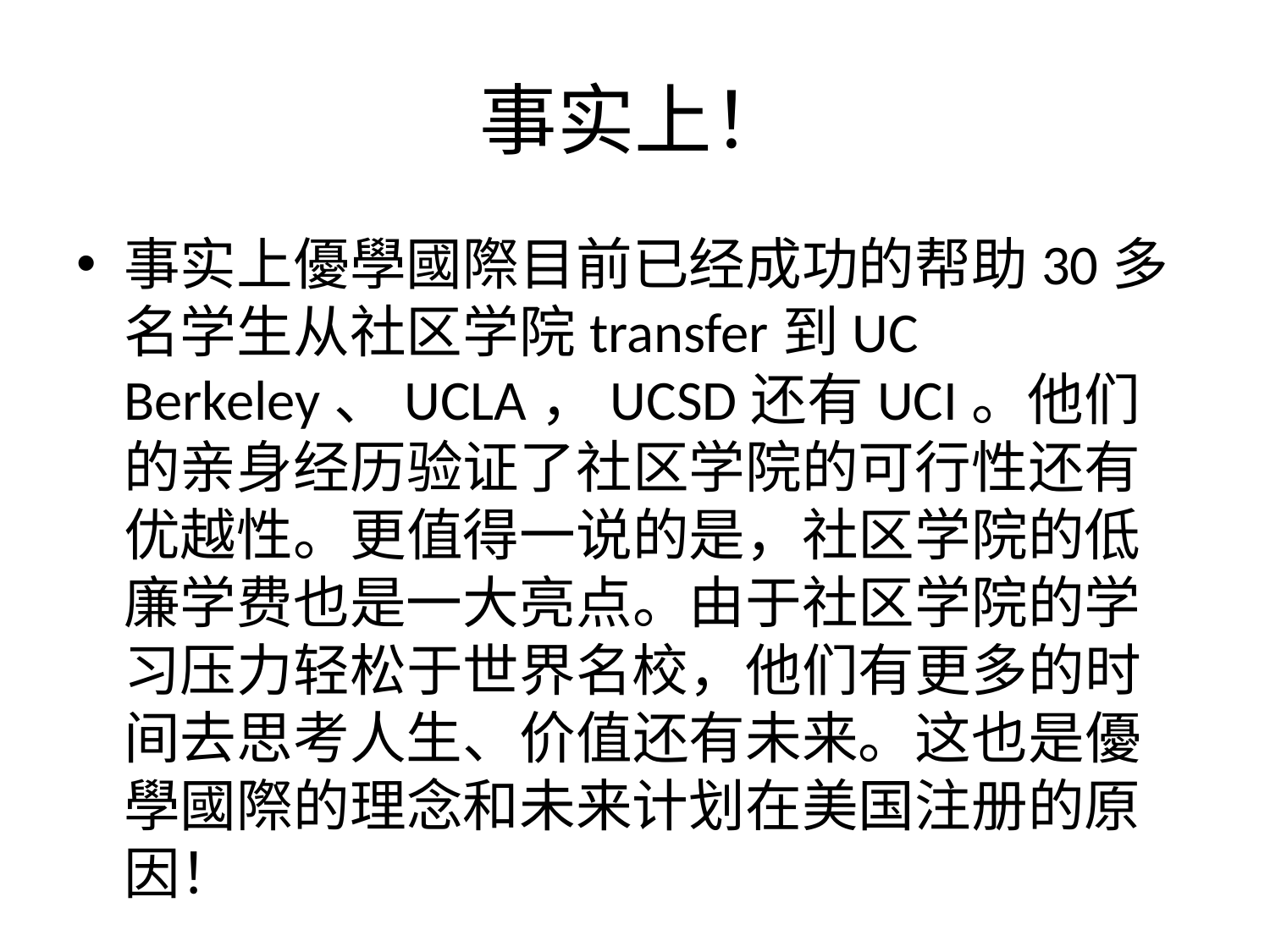

# 事实上！
事实上優學國際目前已经成功的帮助30多名学生从社区学院transfer到UC Berkeley、UCLA，UCSD还有UCI。他们的亲身经历验证了社区学院的可行性还有优越性。更值得一说的是，社区学院的低廉学费也是一大亮点。由于社区学院的学习压力轻松于世界名校，他们有更多的时间去思考人生、价值还有未来。这也是優學國際的理念和未来计划在美国注册的原因！